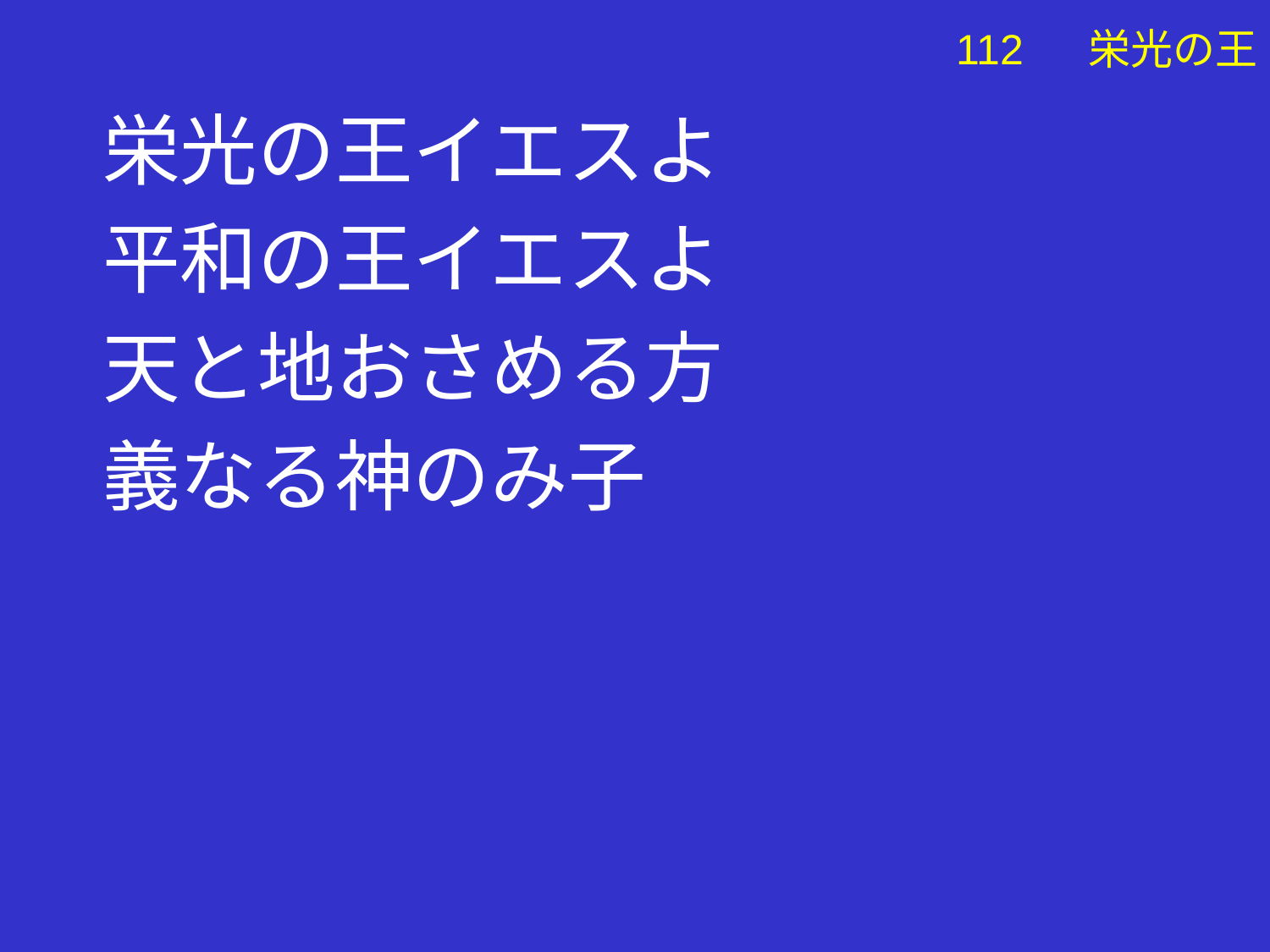

栄光の王イエスよ
平和の王イエスよ
天と地おさめる方
義なる神のみ子
# 112 　栄光の王